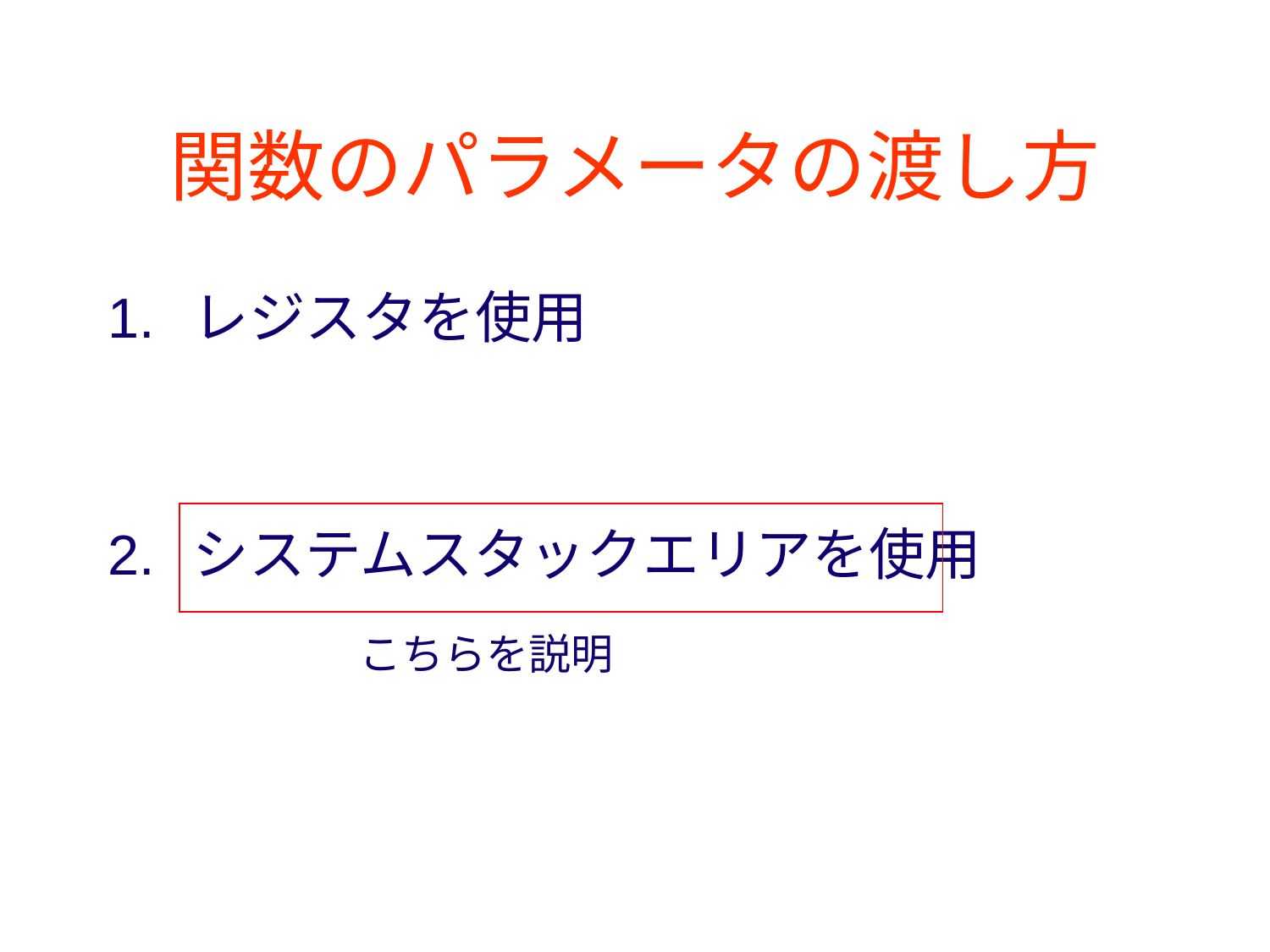

# 関数のパラメータの渡し方
レジスタを使用

システムスタックエリアを使用

こちらを説明